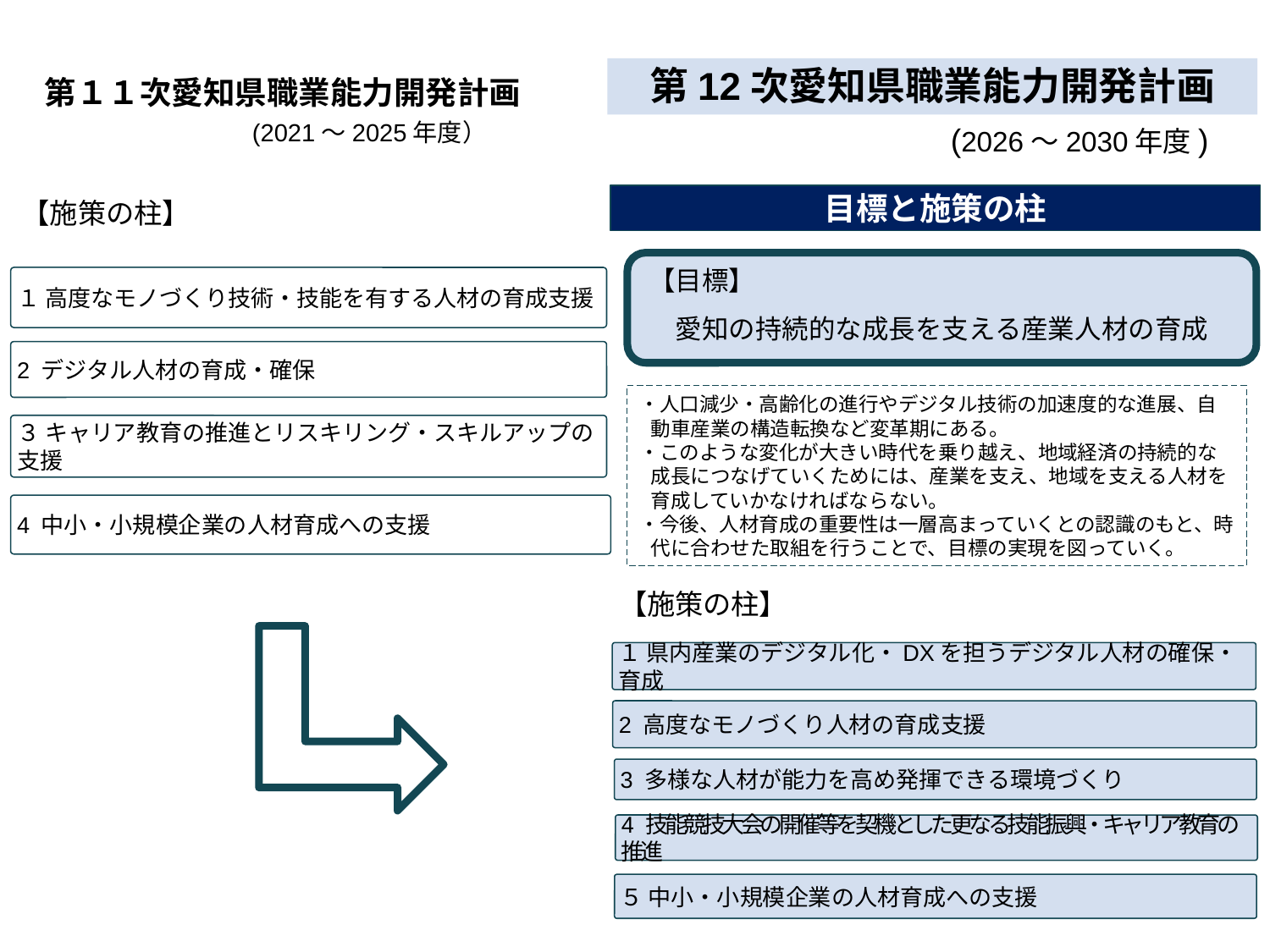

第12次愛知県職業能力開発計画
第１１次愛知県職業能力開発計画
(2021～2025年度）
(2026～2030年度)
目標と施策の柱
【施策の柱】

【目標】
　愛知の持続的な成長を支える産業人材の育成
１ 高度なモノづくり技術・技能を有する人材の育成支援
2 デジタル人材の育成・確保
・人口減少・高齢化の進行やデジタル技術の加速度的な進展、自動車産業の構造転換など変革期にある。
・このような変化が大きい時代を乗り越え、地域経済の持続的な成長につなげていくためには、産業を支え、地域を支える人材を育成していかなければならない。
・今後、人材育成の重要性は一層高まっていくとの認識のもと、時代に合わせた取組を行うことで、目標の実現を図っていく。
３ キャリア教育の推進とリスキリング・スキルアップの支援
4 中小・小規模企業の人材育成への支援
【施策の柱】

１ 県内産業のデジタル化・DXを担うデジタル人材の確保・育成
2 高度なモノづくり人材の育成支援
3 多様な人材が能力を高め発揮できる環境づくり
4 技能競技大会の開催等を契機とした更なる技能振興・キャリア教育の推進
５ 中小・小規模企業の人材育成への支援